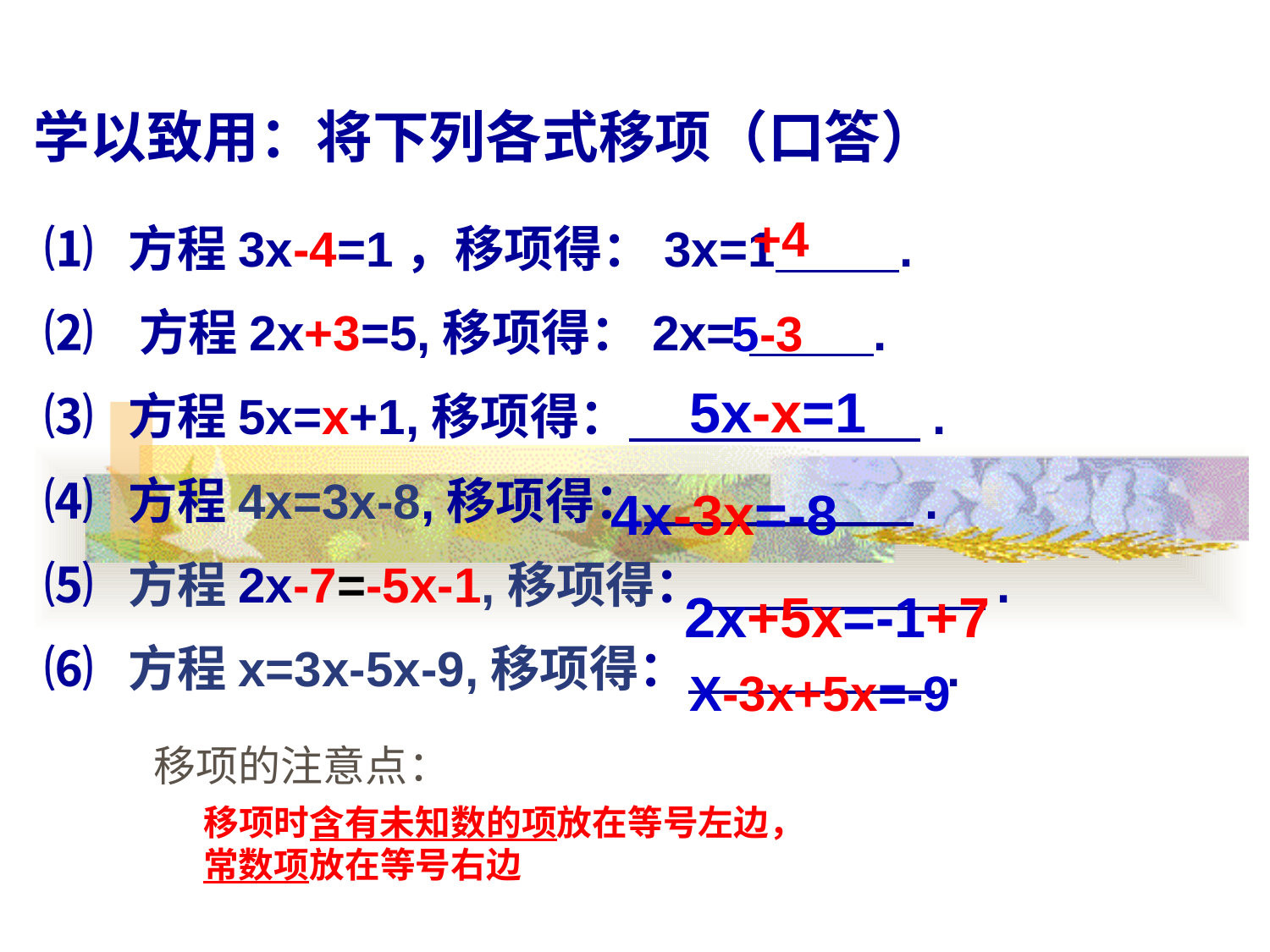

学以致用：将下列各式移项（口答）
+4
⑴  方程3x-4=1，移项得：3x=1         .
⑵   方程2x+3=5,移项得：2x=          .
⑶  方程5x=x+1,移项得：                          .
⑷  方程4x=3x-8,移项得：                        .
⑸  方程2x-7=-5x-1,移项得：                         .
⑹  方程x=3x-5x-9,移项得：                      .
5-3
5x-x=1
4x-3x=-8
2x+5x=-1+7
X-3x+5x=-9
移项的注意点：
             移项时含有未知数的项放在等号左边，
             常数项放在等号右边